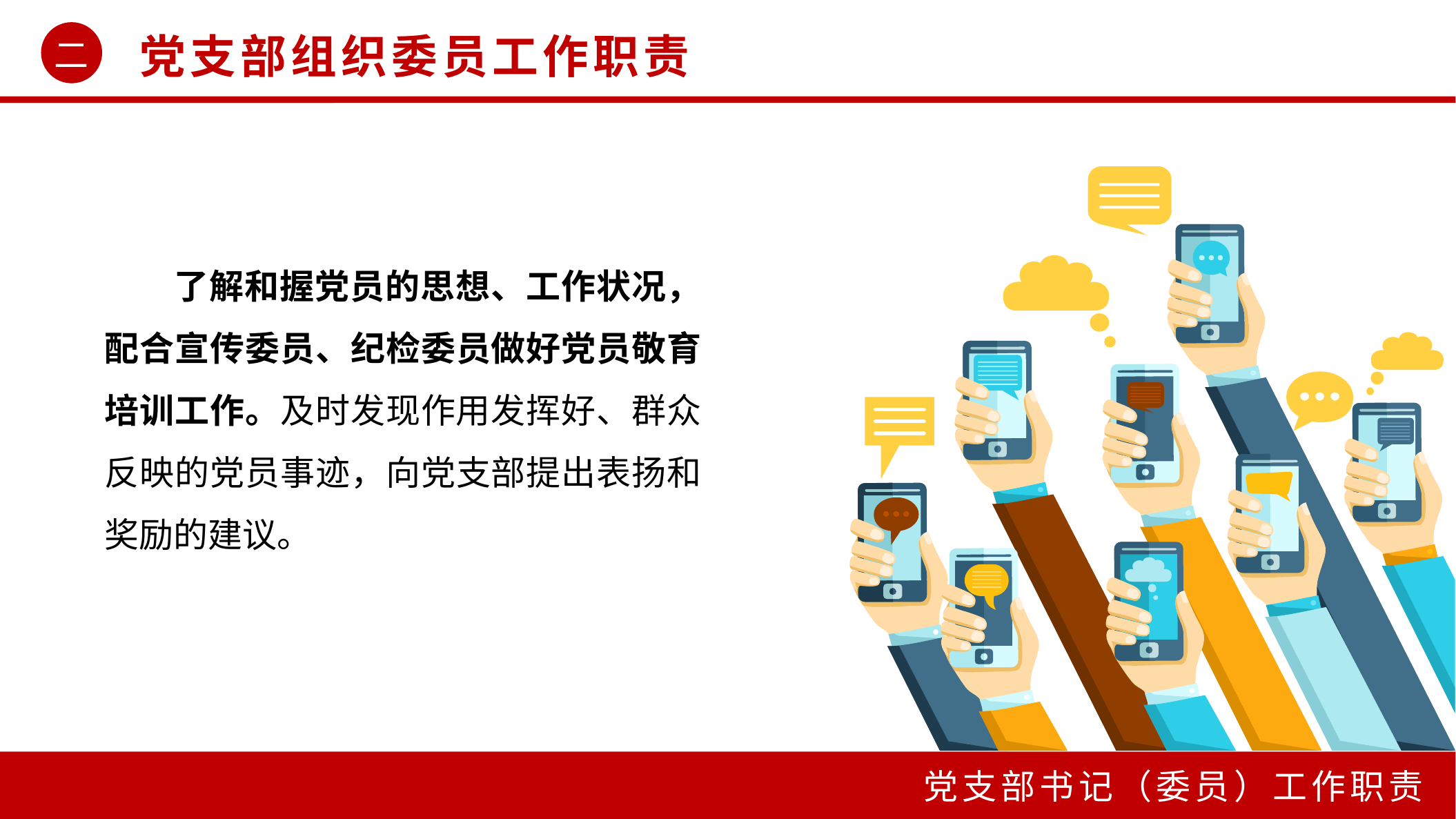

二
党支部组织委员工作职责

 了解和握党员的思想、工作状况，配合宣传委员、纪检委员做好党员敬育培训工作。及时发现作用发挥好、群众反映的党员事迹，向党支部提出表扬和奖励的建议。

党支部书记（委员）工作职责